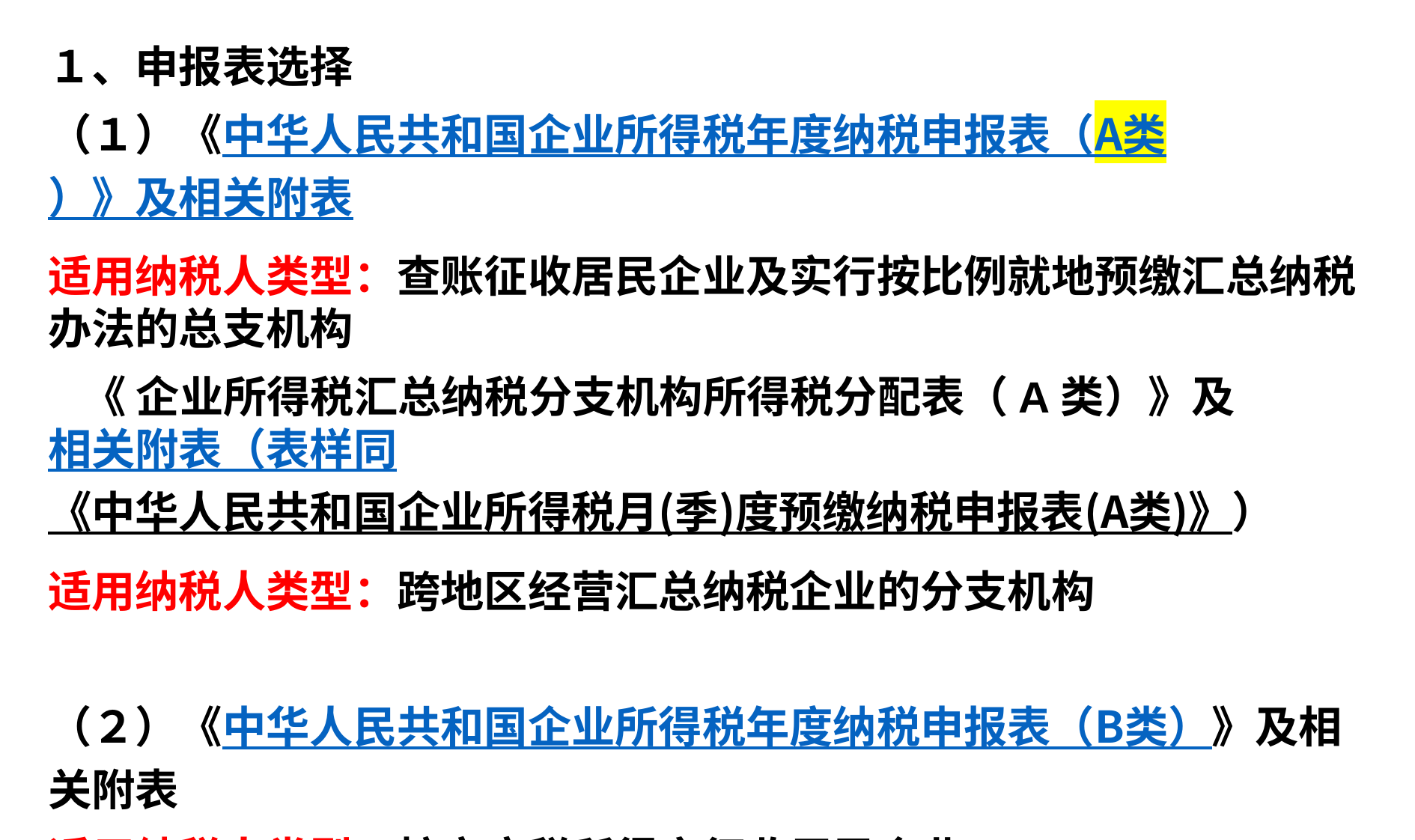

１、申报表选择
（１）《中华人民共和国企业所得税年度纳税申报表（A类）》及相关附表
适用纳税人类型：查账征收居民企业及实行按比例就地预缴汇总纳税办法的总支机构
《 企业所得税汇总纳税分支机构所得税分配表（A类）》及相关附表（表样同《中华人民共和国企业所得税月(季)度预缴纳税申报表(A类)》）
适用纳税人类型：跨地区经营汇总纳税企业的分支机构

（２）《中华人民共和国企业所得税年度纳税申报表（B类）》及相关附表
适用纳税人类型：核定应税所得率征收居民企业